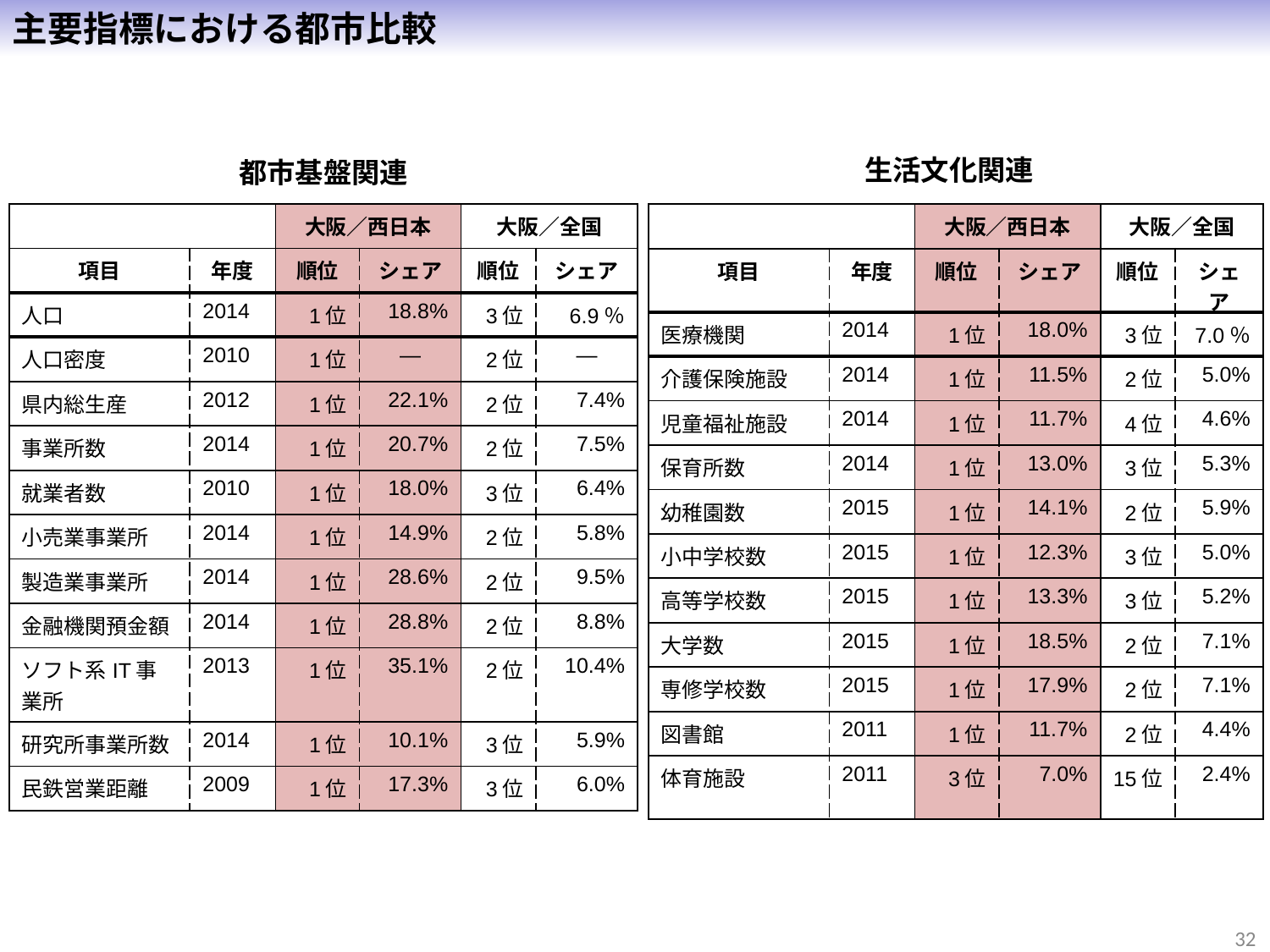

主要指標における都市比較
生活文化関連
都市基盤関連
|  |  | 大阪／西日本 |  | 大阪／全国 |  |
| --- | --- | --- | --- | --- | --- |
| 項目 | 年度 | 順位 | シェア | 順位 | シェア |
| 人口 | 2014 | 1位 | 18.8% | 3位 | 6.9％ |
| 人口密度 | 2010 | 1位 | ― | 2位 | ― |
| 県内総生産 | 2012 | 1位 | 22.1% | 2位 | 7.4% |
| 事業所数 | 2014 | 1位 | 20.7% | 2位 | 7.5% |
| 就業者数 | 2010 | 1位 | 18.0% | 3位 | 6.4% |
| 小売業事業所 | 2014 | 1位 | 14.9% | 2位 | 5.8% |
| 製造業事業所 | 2014 | 1位 | 28.6% | 2位 | 9.5% |
| 金融機関預金額 | 2014 | 1位 | 28.8% | 2位 | 8.8% |
| ソフト系IT事業所 | 2013 | 1位 | 35.1% | 2位 | 10.4% |
| 研究所事業所数 | 2014 | 1位 | 10.1% | 3位 | 5.9% |
| 民鉄営業距離 | 2009 | 1位 | 17.3% | 3位 | 6.0% |
|  |  | 大阪／西日本 |  | 大阪／全国 |  |
| --- | --- | --- | --- | --- | --- |
| 項目 | 年度 | 順位 | シェア | 順位 | シェア |
| 医療機関 | 2014 | 1位 | 18.0% | 3位 | 7.0％ |
| 介護保険施設 | 2014 | 1位 | 11.5% | 2位 | 5.0% |
| 児童福祉施設 | 2014 | 1位 | 11.7% | 4位 | 4.6% |
| 保育所数 | 2014 | 1位 | 13.0% | 3位 | 5.3% |
| 幼稚園数 | 2015 | 1位 | 14.1% | 2位 | 5.9% |
| 小中学校数 | 2015 | 1位 | 12.3% | 3位 | 5.0% |
| 高等学校数 | 2015 | 1位 | 13.3% | 3位 | 5.2% |
| 大学数 | 2015 | 1位 | 18.5% | 2位 | 7.1% |
| 専修学校数 | 2015 | 1位 | 17.9% | 2位 | 7.1% |
| 図書館 | 2011 | 1位 | 11.7% | 2位 | 4.4% |
| 体育施設 | 2011 | 3位 | 7.0% | 15位 | 2.4% |
32